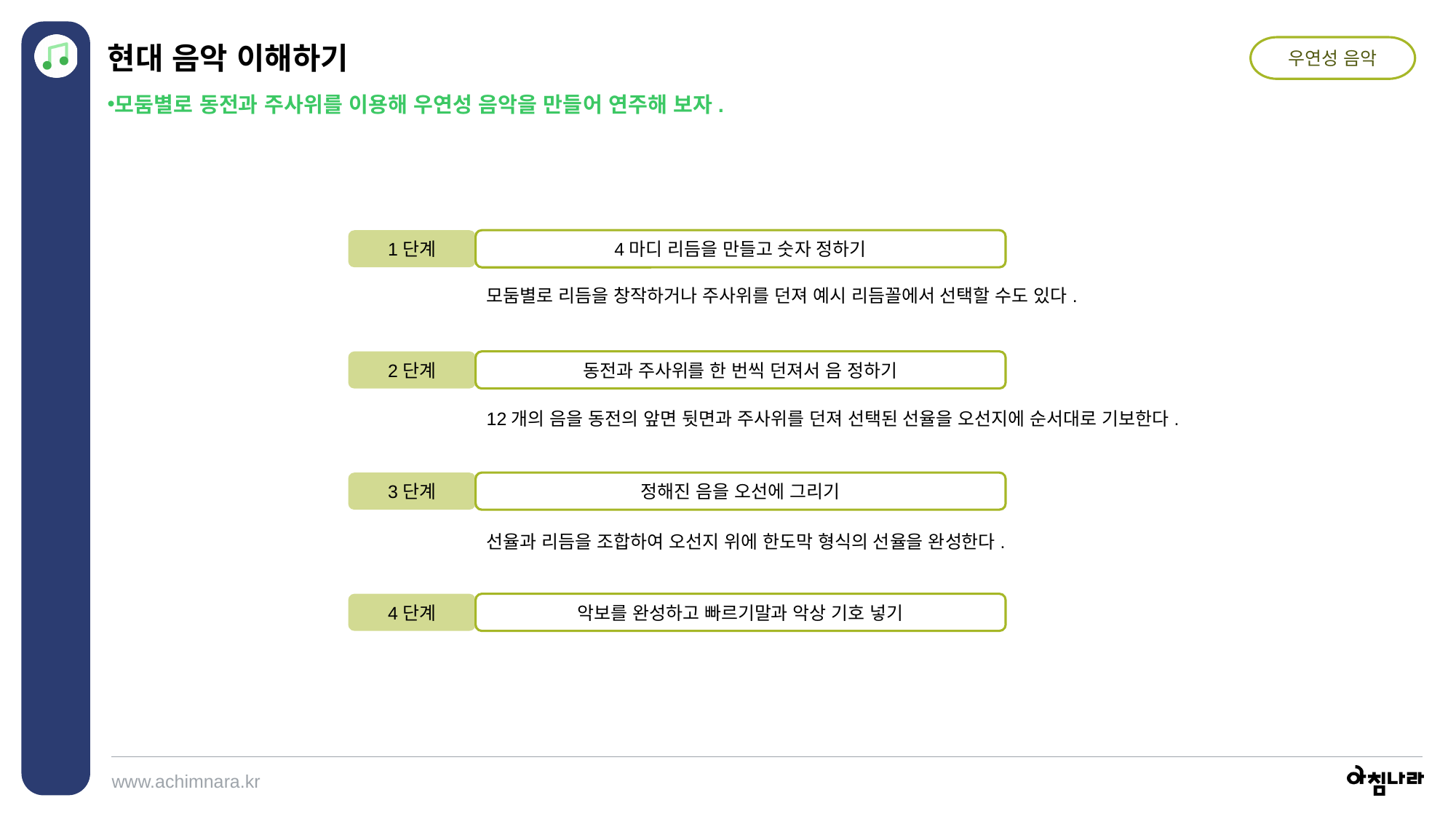

우연성 음악
현대 음악 이해하기
모둠별로 동전과 주사위를 이용해 우연성 음악을 만들어 연주해 보자.
1단계
4마디 리듬을 만들고 숫자 정하기
모둠별로 리듬을 창작하거나 주사위를 던져 예시 리듬꼴에서 선택할 수도 있다.
2단계
동전과 주사위를 한 번씩 던져서 음 정하기
12개의 음을 동전의 앞면 뒷면과 주사위를 던져 선택된 선율을 오선지에 순서대로 기보한다.
3단계
정해진 음을 오선에 그리기
선율과 리듬을 조합하여 오선지 위에 한도막 형식의 선율을 완성한다.
4단계
악보를 완성하고 빠르기말과 악상 기호 넣기